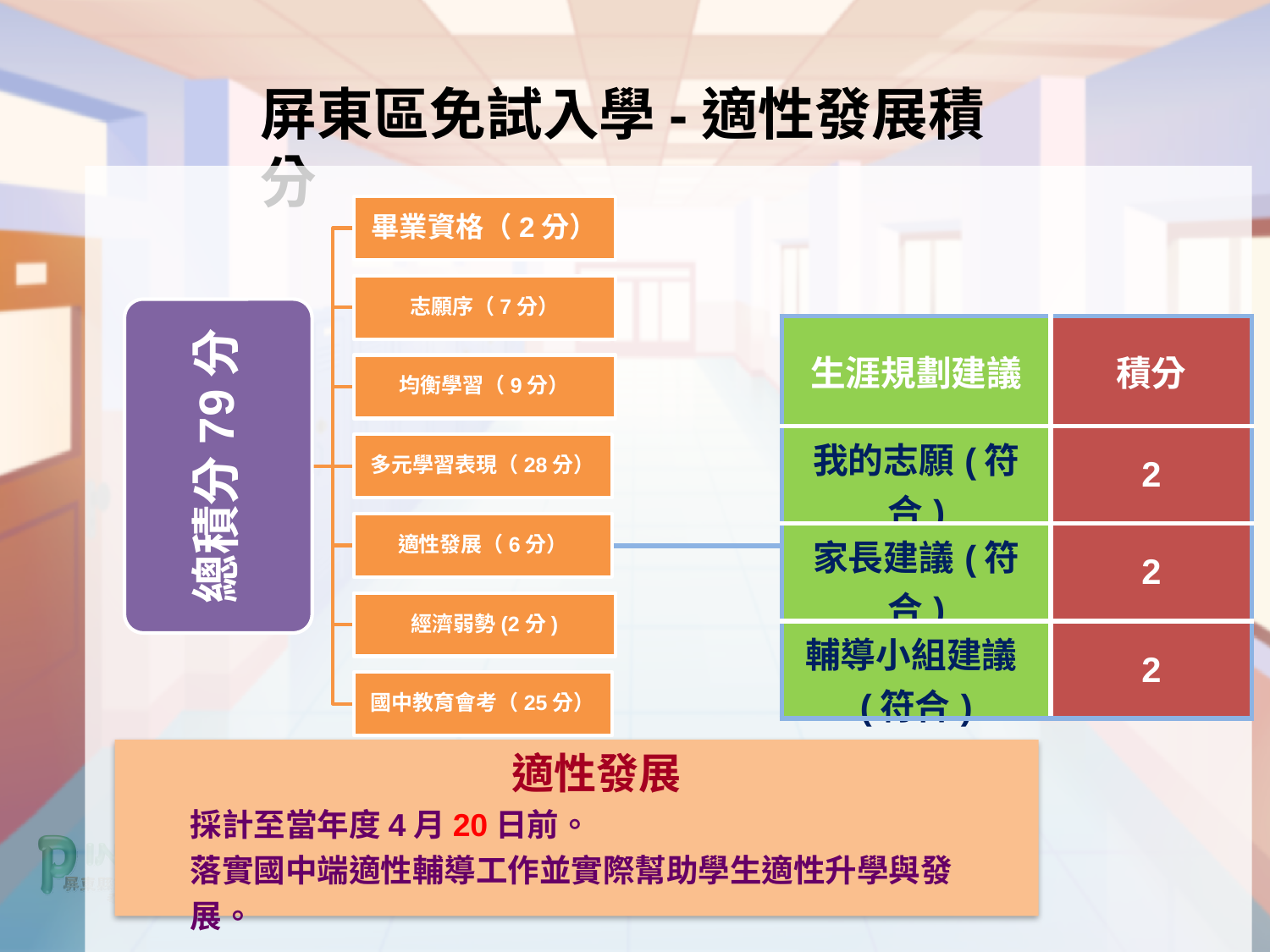

屏東區免試入學-適性發展積分

畢業資格（2分）

志願序（7分）

均衡學習（9分）

總積分79分

多元學習表現（28分）

適性發展（6分）

經濟弱勢(2分)

國中教育會考（25分）
| 生涯規劃建議 | 積分 |
| --- | --- |
| 我的志願(符合) | 2 |
| 家長建議(符合) | 2 |
| 輔導小組建議(符合) | 2 |

適性發展
採計至當年度4月20日前。
落實國中端適性輔導工作並實際幫助學生適性升學與發展。